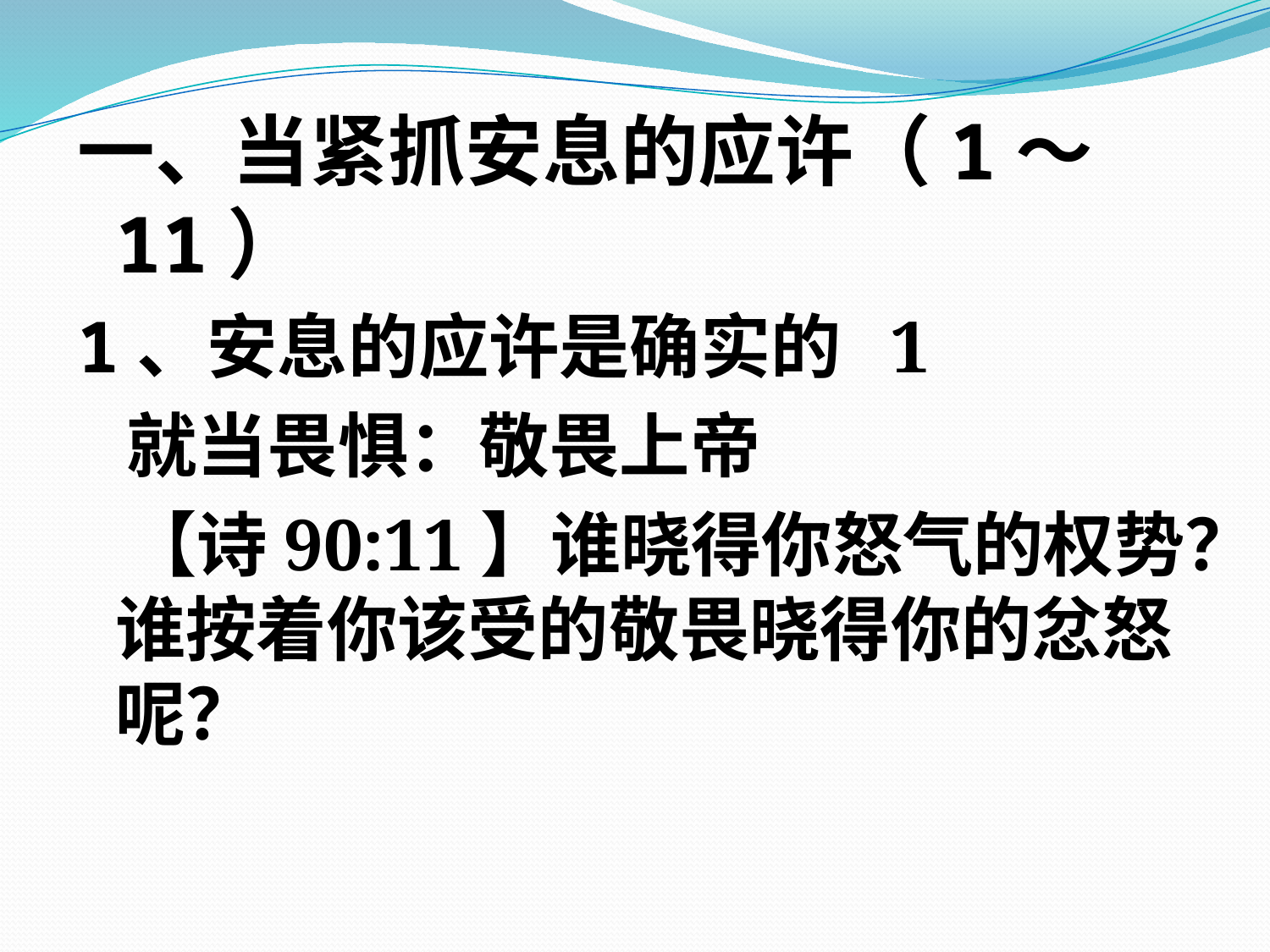

一、当紧抓安息的应许（1～11）
1、安息的应许是确实的  1
  就当畏惧：敬畏上帝
  【诗90:11】谁晓得你怒气的权势？谁按着你该受的敬畏晓得你的忿怒呢？

2